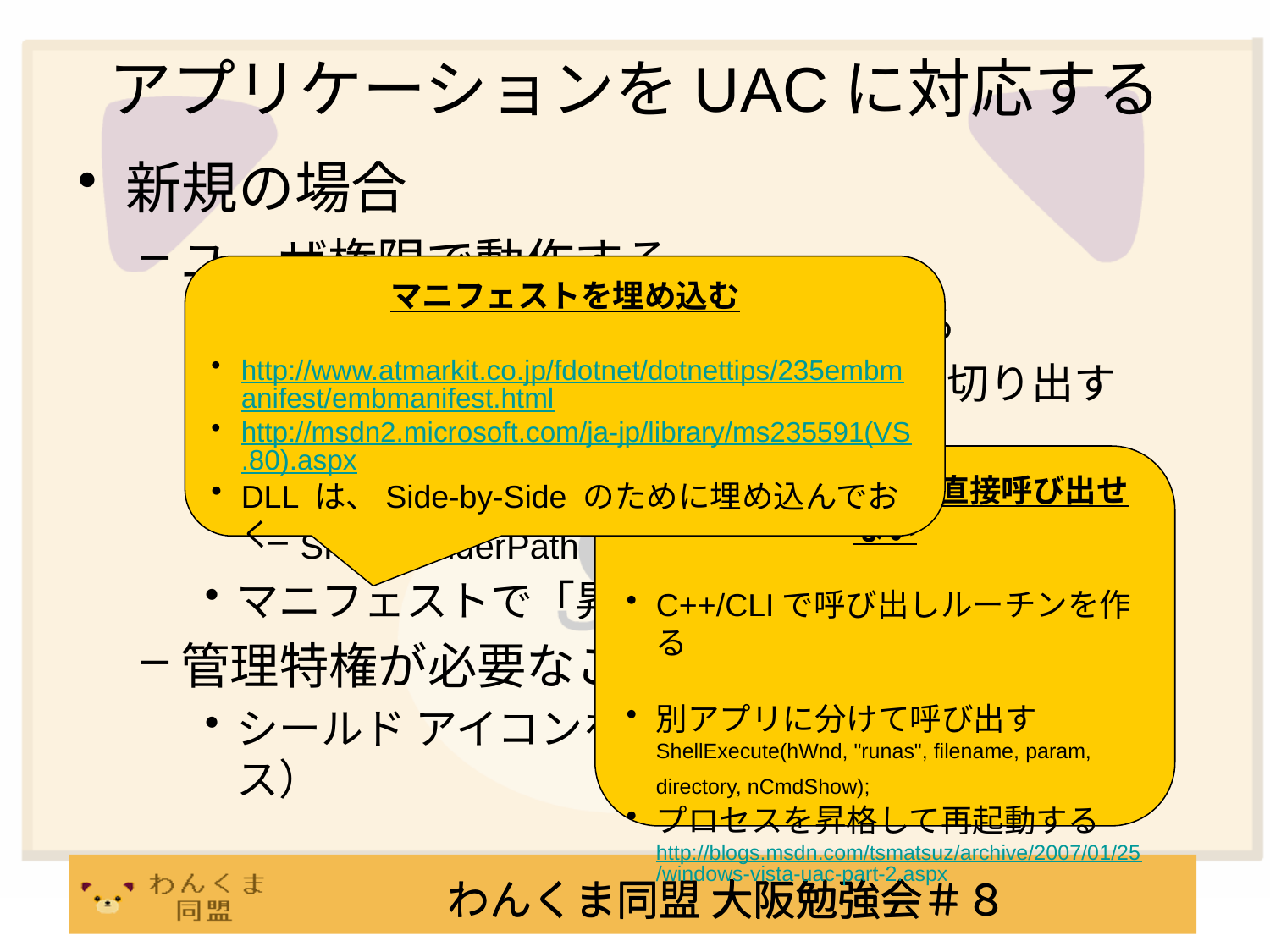

# アプリケーションをUACに対応する
新規の場合
ユーザ権限で動作する
Usersグループ アカウントで試験する
管理権限が必要な操作はCOMとして切り出す
アプリケーション設定
シリアル化して、ファイルへ書き出す
SHGetFolderPath 関数（など）を使う
マニフェストで「昇格しない」ことを明示
管理特権が必要なことをユーザに通知する
シールド アイコンを使用する（Win32 リソース）
マニフェストを埋め込む

http://www.atmarkit.co.jp/fdotnet/dotnettips/235embmanifest/embmanifest.html
http://msdn2.microsoft.com/ja-jp/library/ms235591(VS.80).aspx
DLL は、Side-by-Side のために埋め込んでおく
.NETから、COMを直接呼び出せない

C++/CLIで呼び出しルーチンを作る

別アプリに分けて呼び出す
ShellExecute(hWnd, "runas", filename, param, directory, nCmdShow);
プロセスを昇格して再起動する
http://blogs.msdn.com/tsmatsuz/archive/2007/01/25/windows-vista-uac-part-2.aspx
わんくま同盟 大阪勉強会＃８
わんくま同盟 大阪勉強会＃８